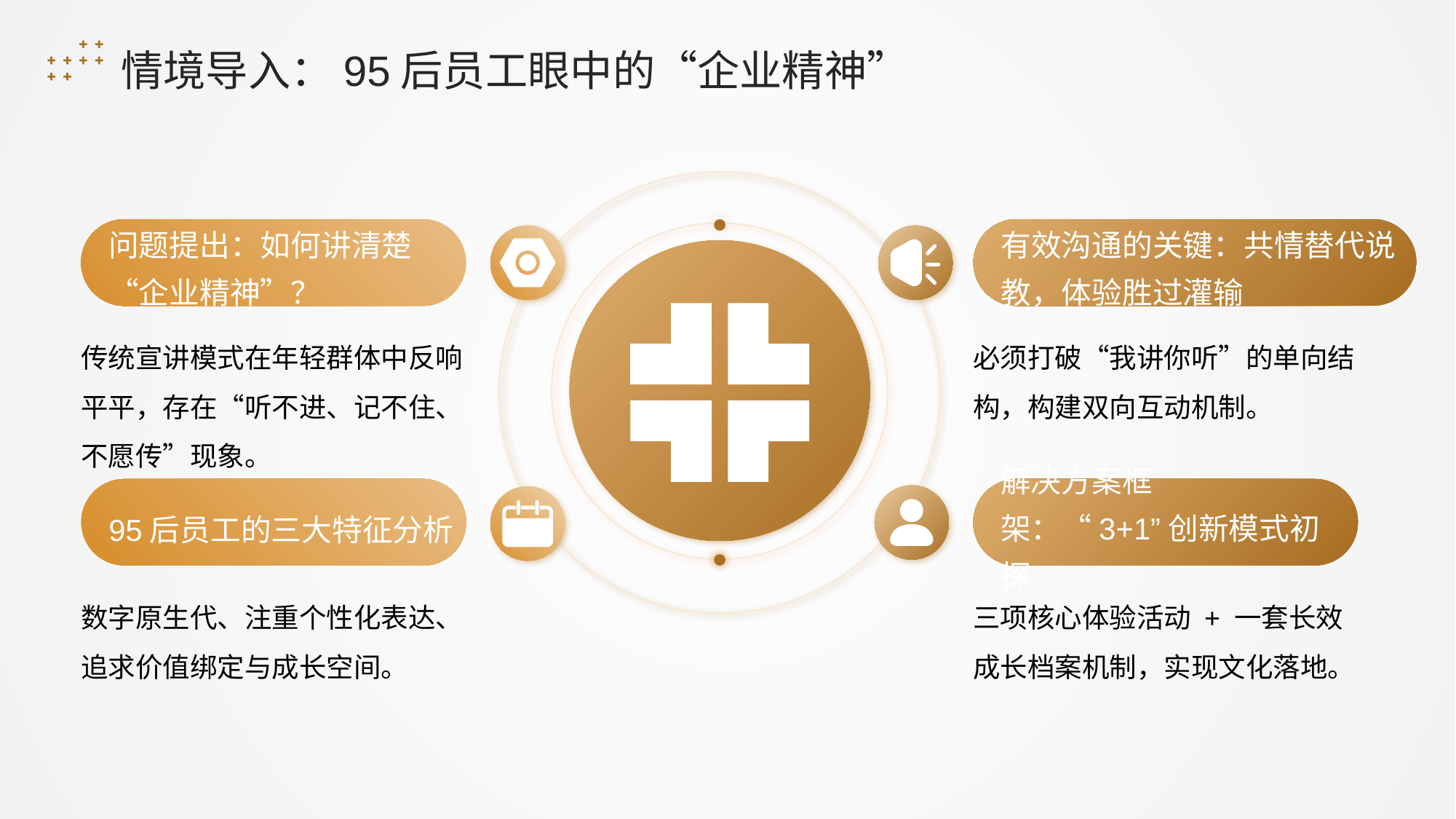

情境导入：95后员工眼中的“企业精神”

问题提出：如何讲清楚“企业精神”？

有效沟通的关键：共情替代说教，体验胜过灌输

传统宣讲模式在年轻群体中反响平平，存在“听不进、记不住、不愿传”现象。
必须打破“我讲你听”的单向结构，构建双向互动机制。

解决方案框架：“3+1”创新模式初探

95后员工的三大特征分析

数字原生代、注重个性化表达、追求价值绑定与成长空间。
三项核心体验活动 + 一套长效成长档案机制，实现文化落地。